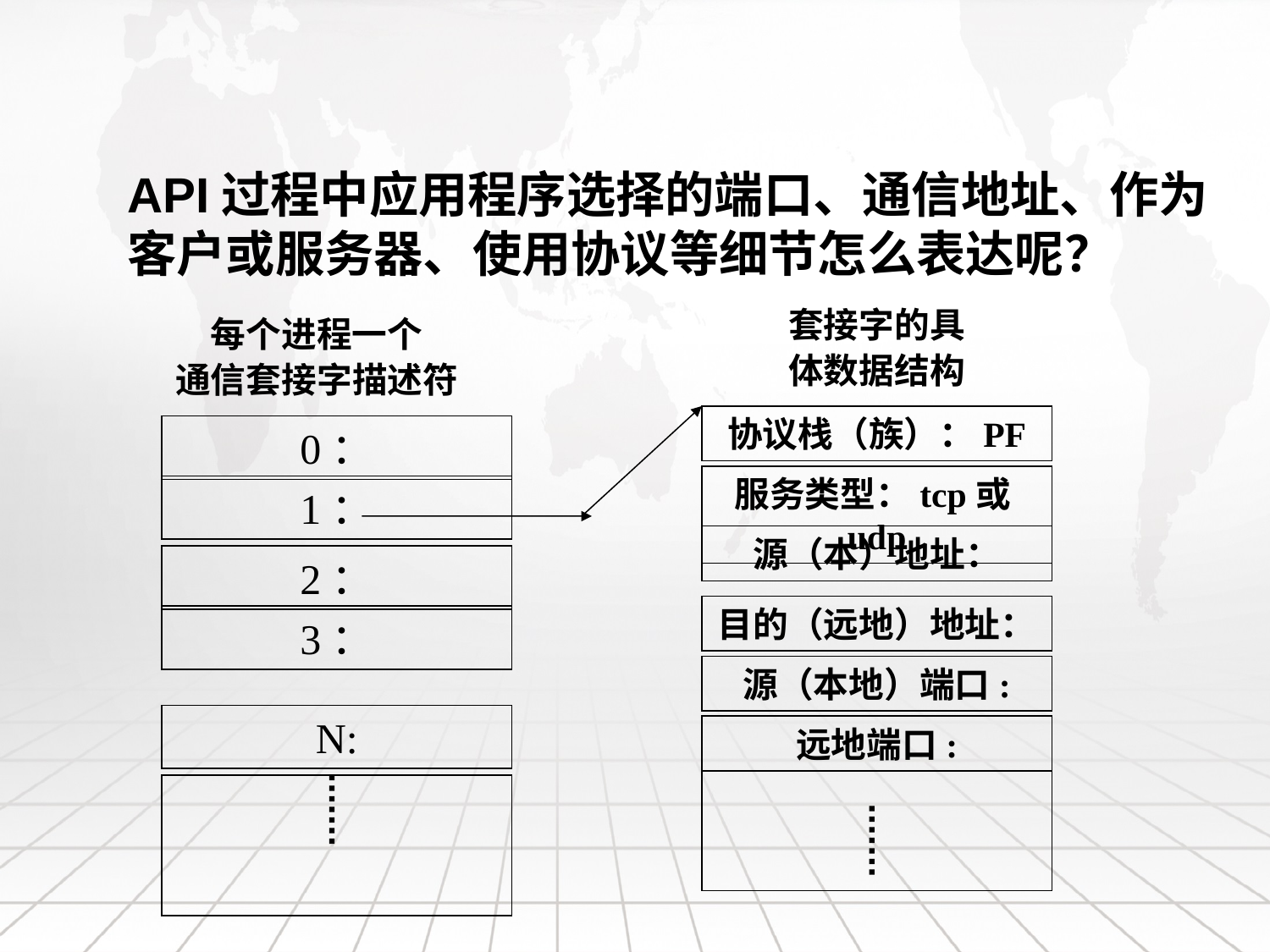

API过程中应用程序选择的端口、通信地址、作为客户或服务器、使用协议等细节怎么表达呢？
套接字的具
体数据结构
协议栈（族）：PF
服务类型：tcp或udp
源（本）地址：
目的（远地）地址：
源（本地）端口:

远地端口:

每个进程一个
通信套接字描述符
0：
1：
2：
3：
N: